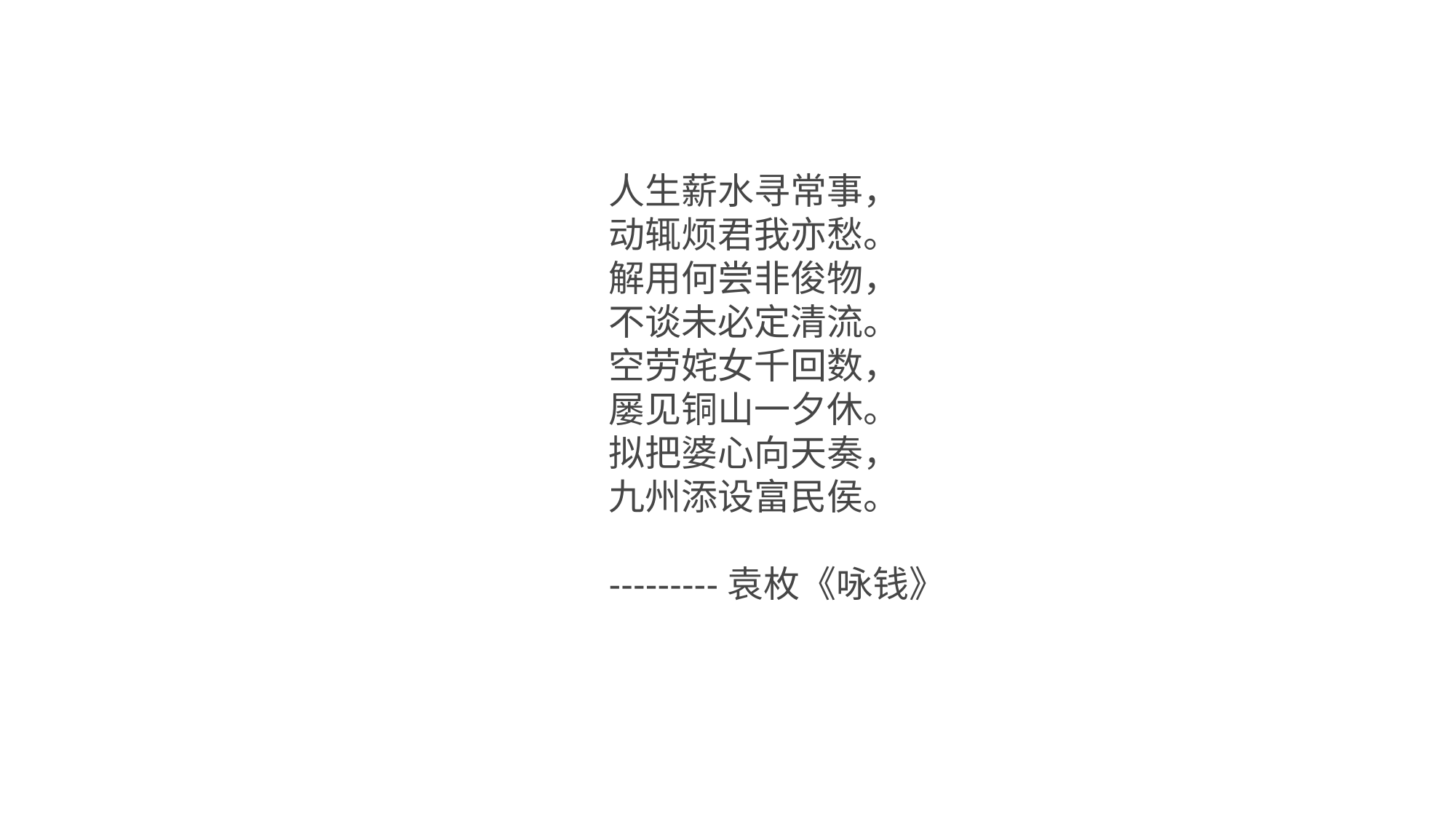

人生薪水寻常事，
动辄烦君我亦愁。
解用何尝非俊物，
不谈未必定清流。
空劳姹女千回数，
屡见铜山一夕休。
拟把婆心向天奏，
九州添设富民侯。

---------袁枚《咏钱》